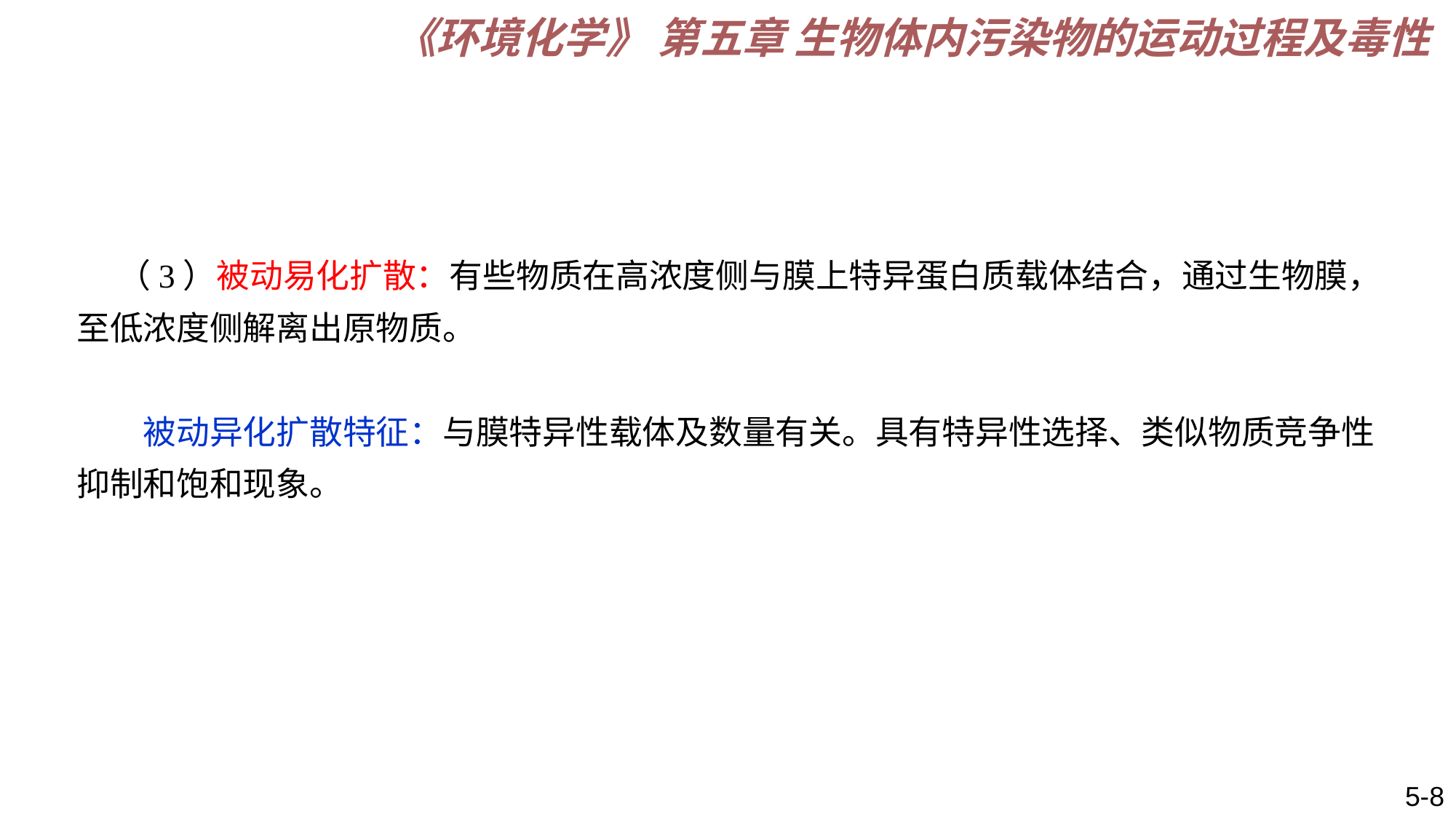

《环境化学》 第五章 生物体内污染物的运动过程及毒性
　 （3）被动易化扩散：有些物质在高浓度侧与膜上特异蛋白质载体结合，通过生物膜，至低浓度侧解离出原物质。

　　被动异化扩散特征：与膜特异性载体及数量有关。具有特异性选择、类似物质竞争性抑制和饱和现象。
5-8